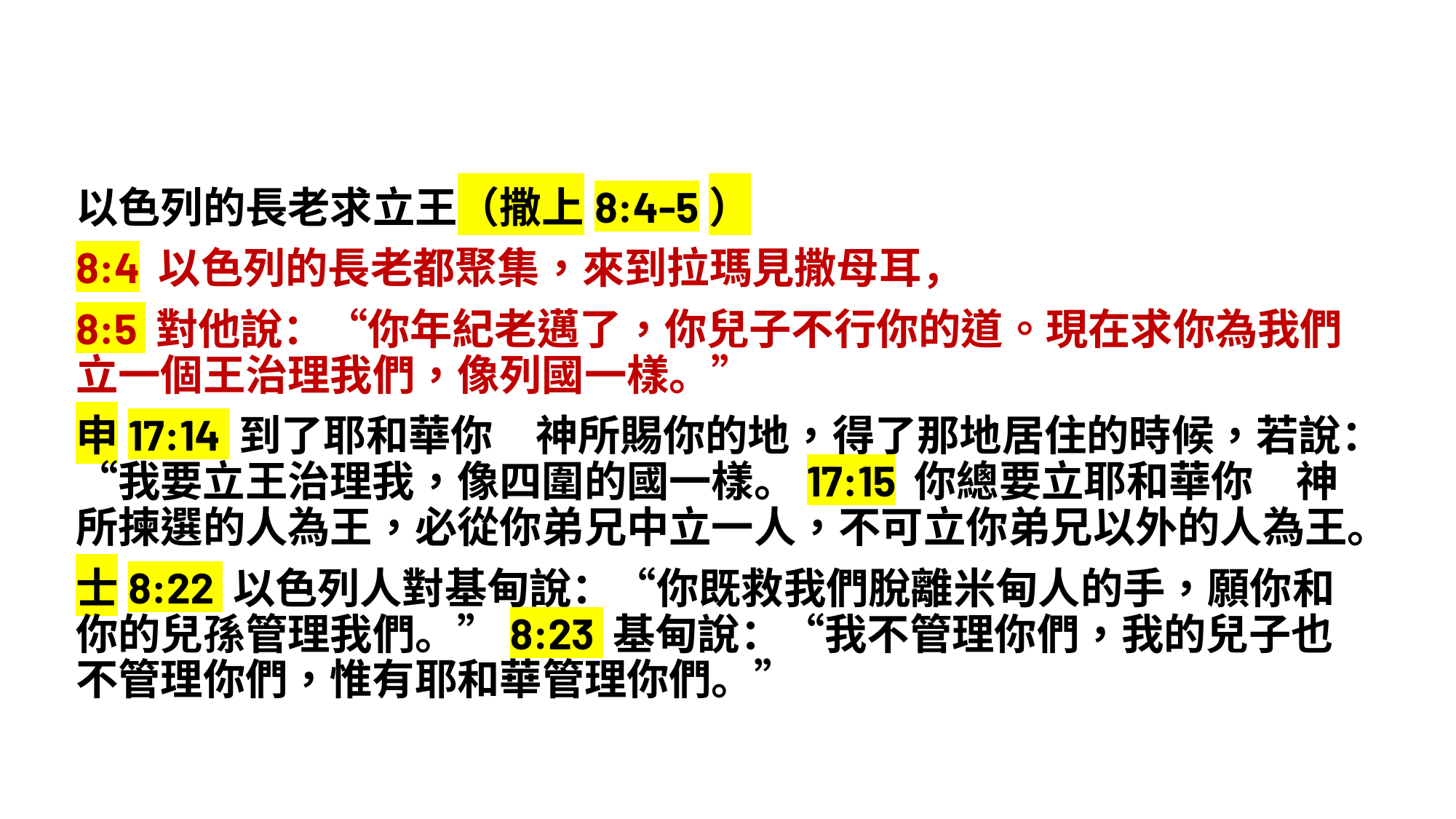

以色列的長老求立王（撒上8:4-5）
8:4 以色列的長老都聚集，來到拉瑪見撒母耳，
8:5 對他說：“你年紀老邁了，你兒子不行你的道。現在求你為我們立一個王治理我們，像列國一樣。”
申17:14 到了耶和華你　神所賜你的地，得了那地居住的時候，若說：“我要立王治理我，像四圍的國一樣。17:15 你總要立耶和華你　神所揀選的人為王，必從你弟兄中立一人，不可立你弟兄以外的人為王。
士8:22 以色列人對基甸說：“你既救我們脫離米甸人的手，願你和你的兒孫管理我們。”8:23 基甸說：“我不管理你們，我的兒子也不管理你們，惟有耶和華管理你們。”